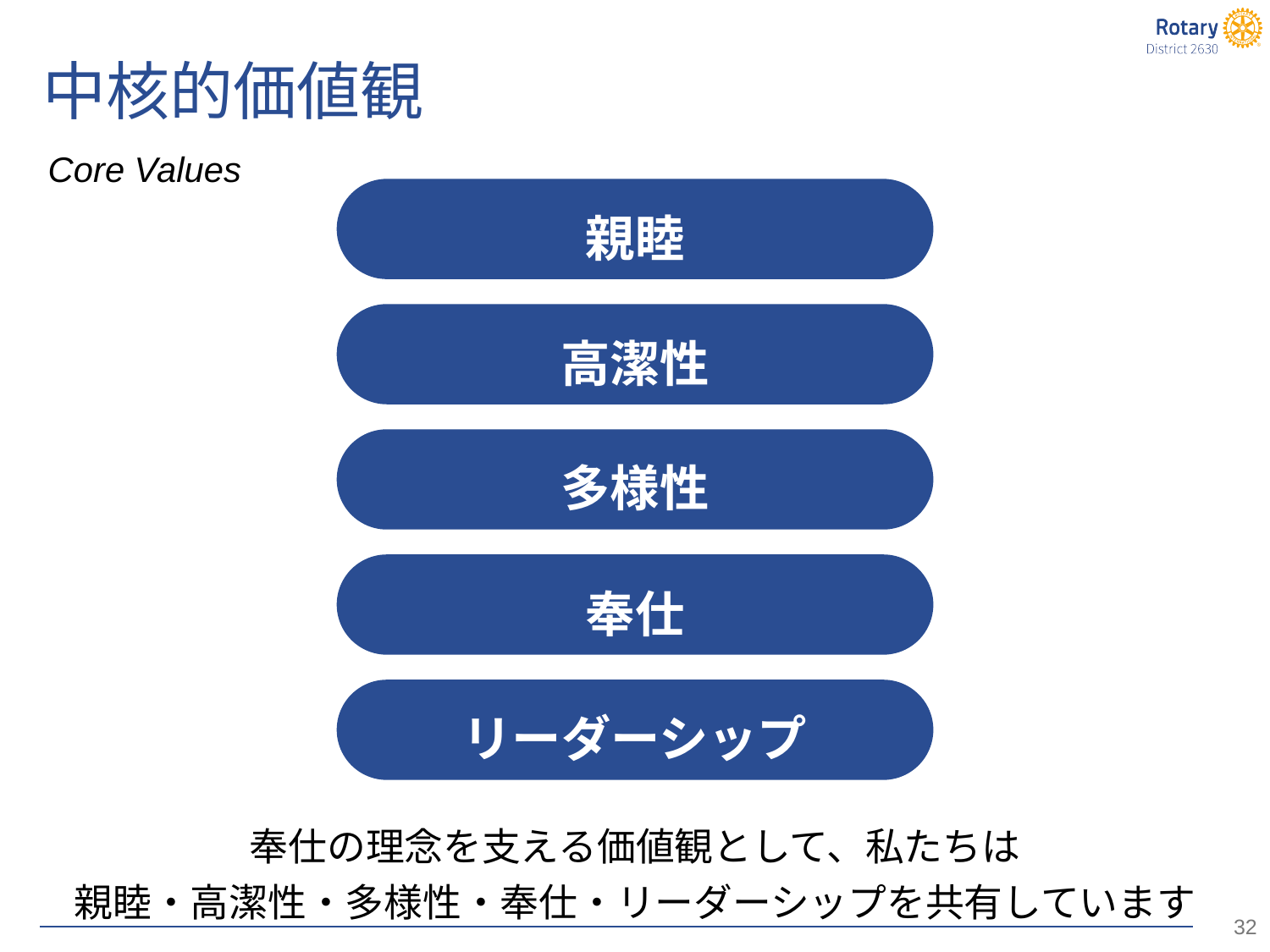

# 中核的価値観
Core Values
親睦
高潔性
多様性
奉仕
リーダーシップ
奉仕の理念を支える価値観として、私たちは
親睦・高潔性・多様性・奉仕・リーダーシップを共有しています
32